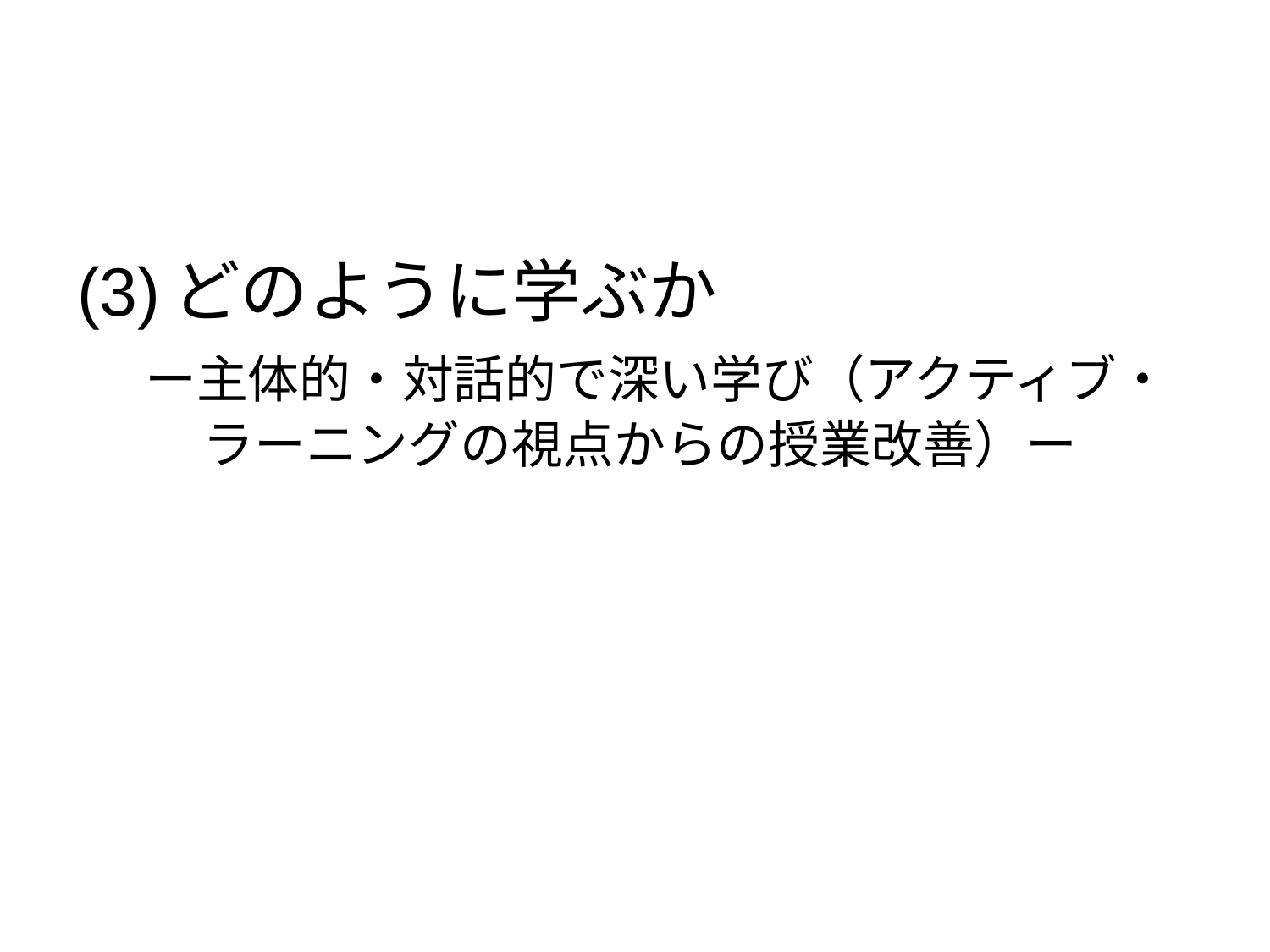

# (3)どのように学ぶか 　ー主体的・対話的で深い学び（アクティブ・　 　　  ラーニングの視点からの授業改善）ー